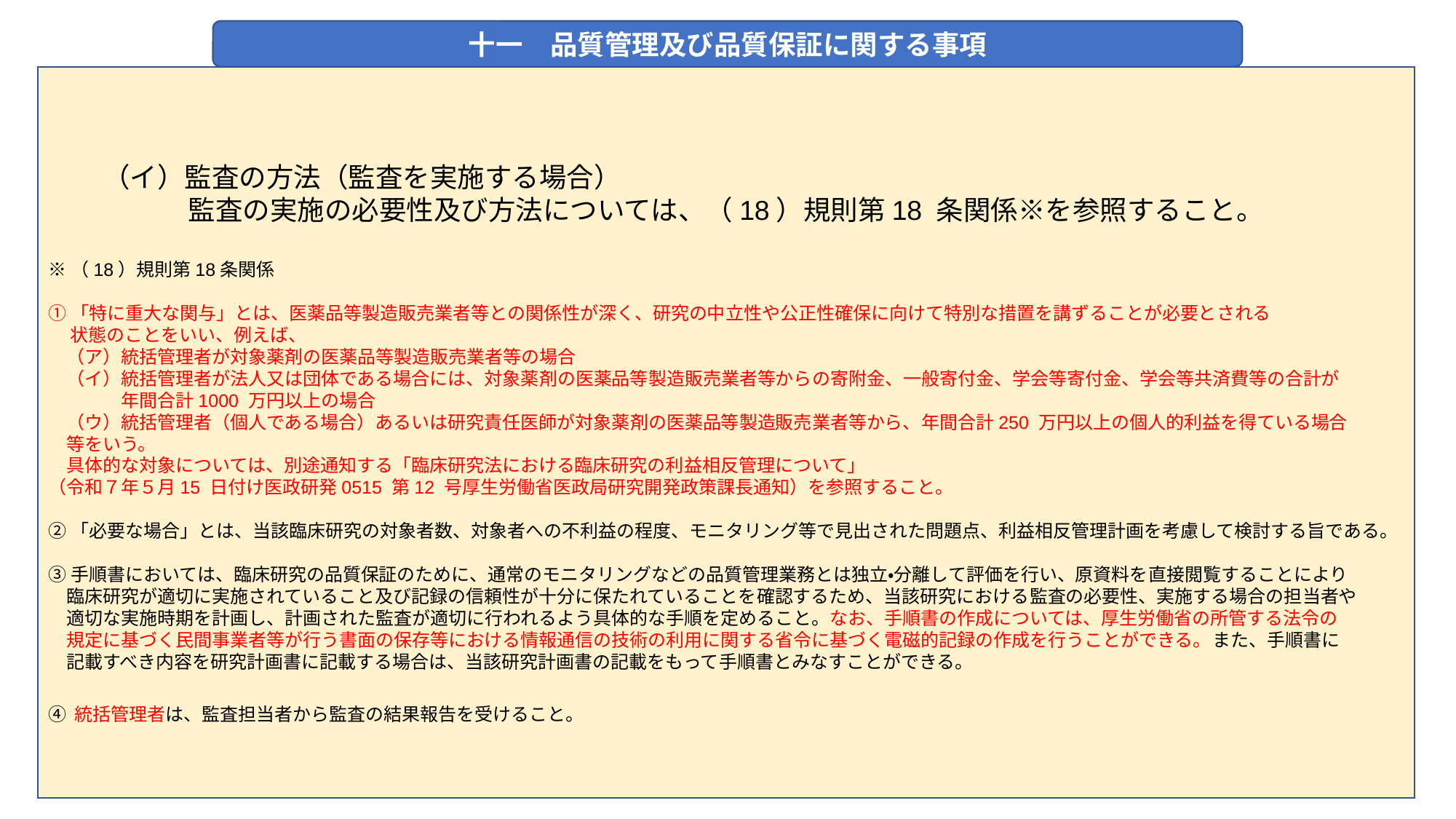

十一　品質管理及び品質保証に関する事項

　　（イ）監査の方法（監査を実施する場合）
　　　　     監査の実施の必要性及び方法については、（18）規則第18 条関係※を参照すること。

※（18）規則第18条関係

①「特に重大な関与」とは、医薬品等製造販売業者等との関係性が深く、研究の中立性や公正性確保に向けて特別な措置を講ずることが必要とされる
　 状態のことをいい、例えば、
　（ア）統括管理者が対象薬剤の医薬品等製造販売業者等の場合
　（イ）統括管理者が法人又は団体である場合には、対象薬剤の医薬品等製造販売業者等からの寄附金、一般寄付金、学会等寄付金、学会等共済費等の合計が
　　　　年間合計1000 万円以上の場合
　（ウ）統括管理者（個人である場合）あるいは研究責任医師が対象薬剤の医薬品等製造販売業者等から、年間合計250 万円以上の個人的利益を得ている場合
　等をいう。
　具体的な対象については、別途通知する「臨床研究法における臨床研究の利益相反管理について」
（令和７年５月15 日付け医政研発0515 第12 号厚生労働省医政局研究開発政策課長通知）を参照すること。

②「必要な場合」とは、当該臨床研究の対象者数、対象者への不利益の程度、モニタリング等で見出された問題点、利益相反管理計画を考慮して検討する旨である。

③手順書においては、臨床研究の品質保証のために、通常のモニタリングなどの品質管理業務とは独立・分離して評価を行い、原資料を直接閲覧することにより
　臨床研究が適切に実施されていること及び記録の信頼性が十分に保たれていることを確認するため、当該研究における監査の必要性、実施する場合の担当者や
　適切な実施時期を計画し、計画された監査が適切に行われるよう具体的な手順を定めること。なお、手順書の作成については、厚生労働省の所管する法令の
　規定に基づく民間事業者等が行う書面の保存等における情報通信の技術の利用に関する省令に基づく電磁的記録の作成を行うことができる。また、手順書に
　記載すべき内容を研究計画書に記載する場合は、当該研究計画書の記載をもって手順書とみなすことができる。

④ 統括管理者は、監査担当者から監査の結果報告を受けること。